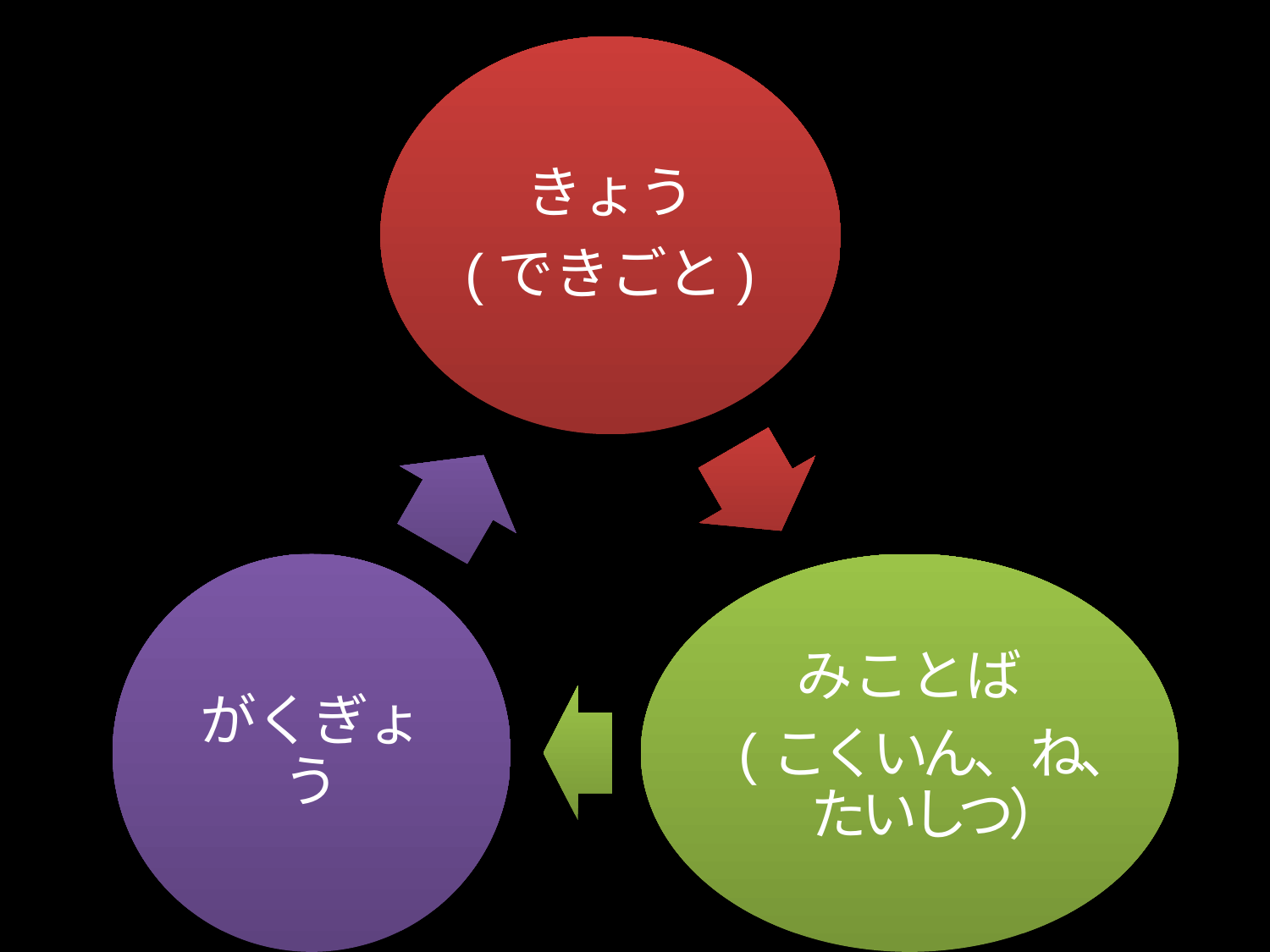

きょう
(できごと)

みことば
(こくいん、 ね、　 たいしつ）

がくぎょう